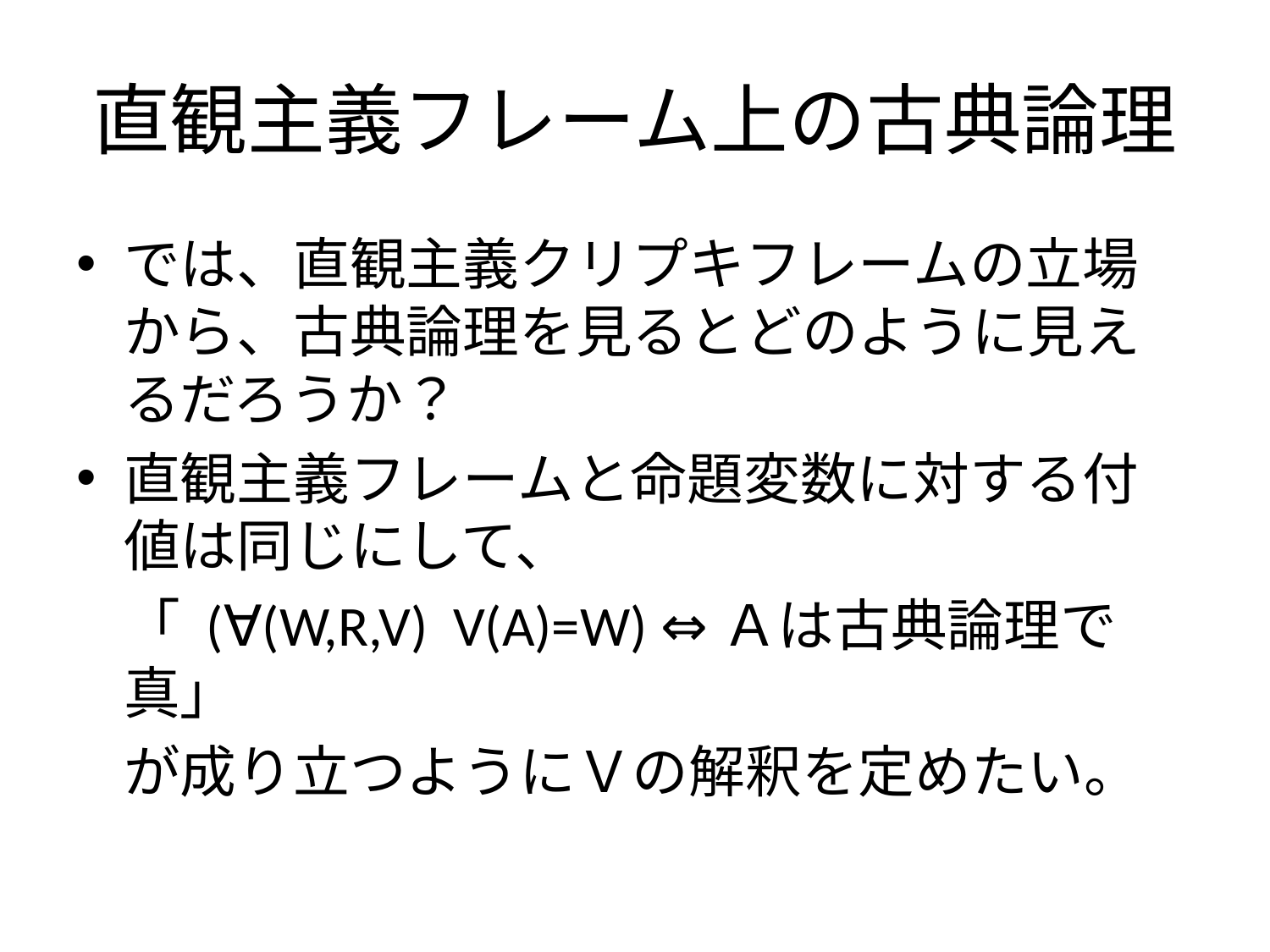

# 直観主義フレーム上の古典論理
では、直観主義クリプキフレームの立場から、古典論理を見るとどのように見えるだろうか？
直観主義フレームと命題変数に対する付値は同じにして、
	「 (∀(W,R,V)  V(A)=W) ⇔Ａは古典論理で真」
	が成り立つようにＶの解釈を定めたい。